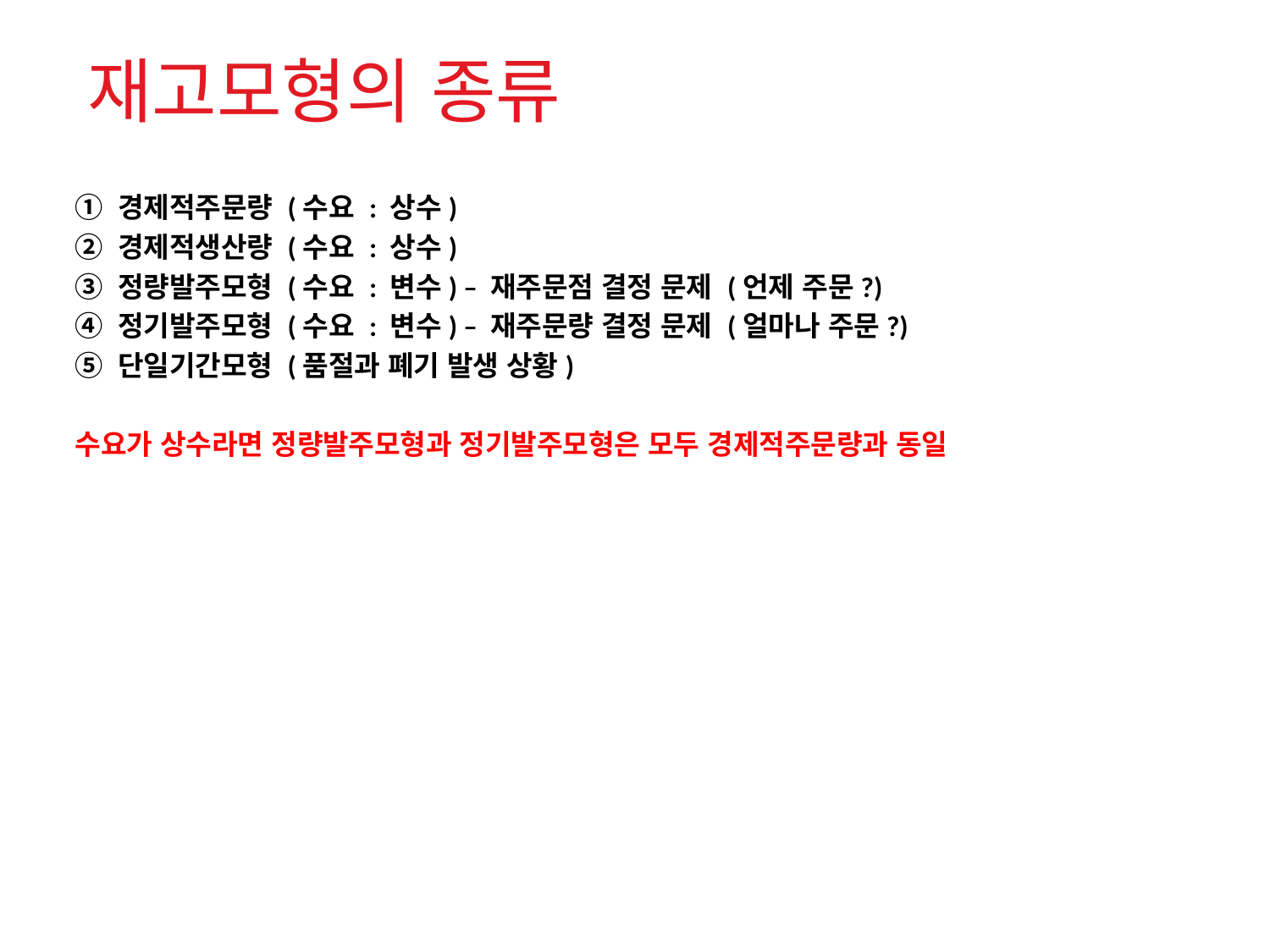

재고모형의 종류
① 경제적주문량 (수요 : 상수)
② 경제적생산량 (수요 : 상수)
③ 정량발주모형 (수요 : 변수) – 재주문점 결정 문제 (언제 주문?)
④ 정기발주모형 (수요 : 변수) – 재주문량 결정 문제 (얼마나 주문?)
⑤ 단일기간모형 (품절과 폐기 발생 상황)

수요가 상수라면 정량발주모형과 정기발주모형은 모두 경제적주문량과 동일